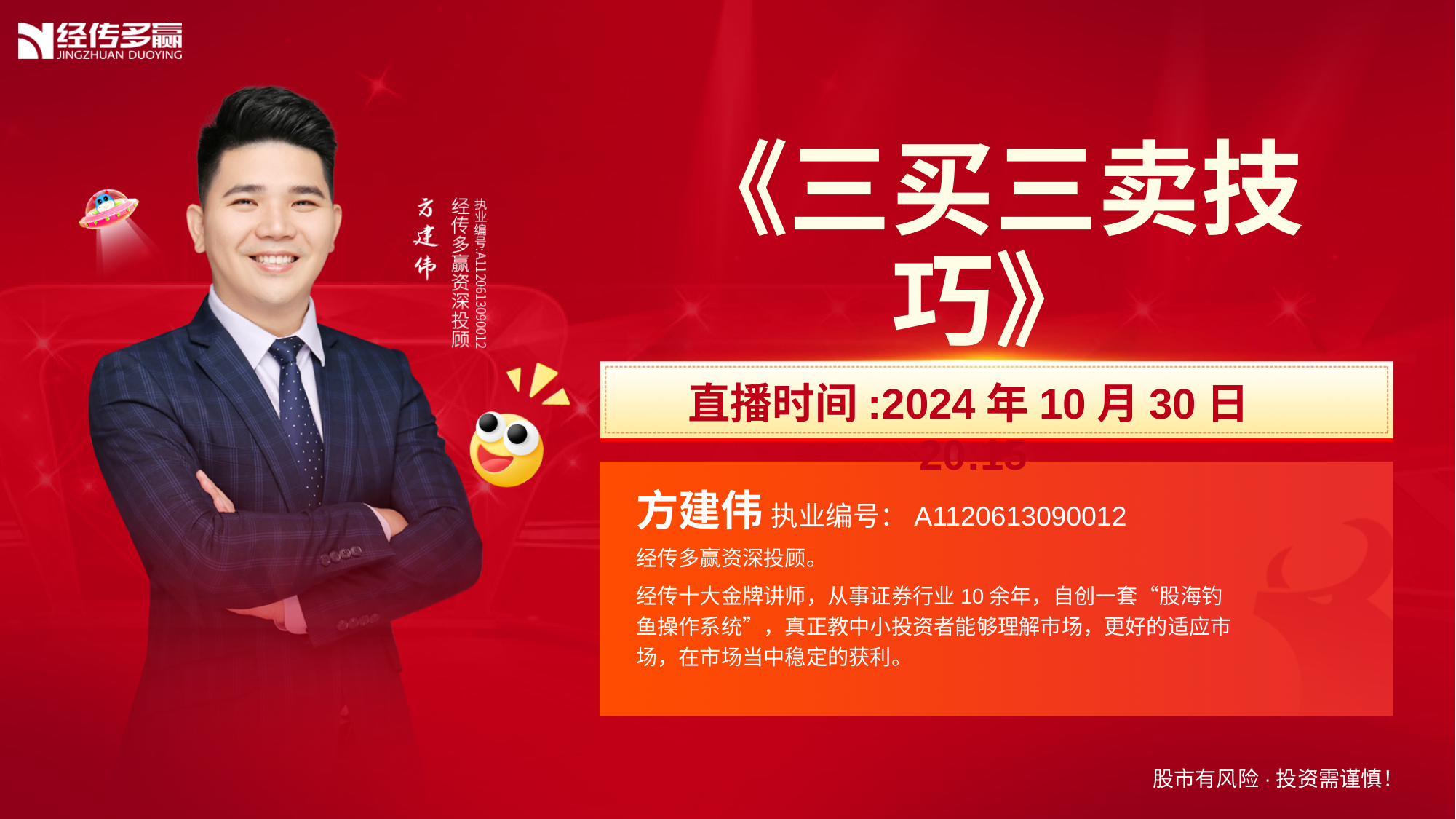

《三买三卖技巧》
直播时间:2024年10月30日20:15
方建伟  执业编号：A1120613090012
经传多赢资深投顾。

经传十大金牌讲师，从事证券行业10余年，自创一套“股海钓鱼操作系统”，真正教中小投资者能够理解市场，更好的适应市场，在市场当中稳定的获利。